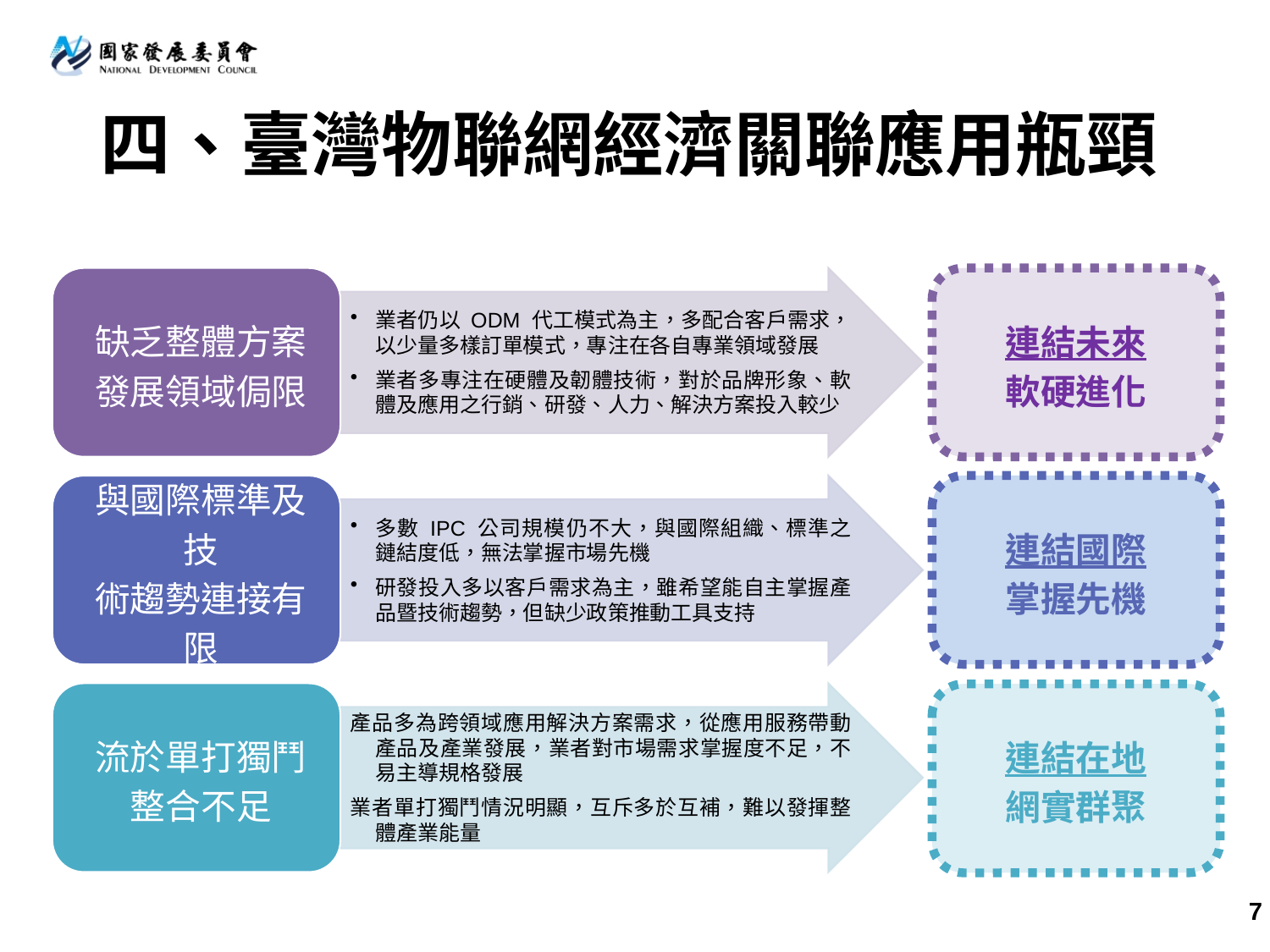

# 四、臺灣物聯網經濟關聯應用瓶頸
業者仍以 ODM 代工模式為主，多配合客戶需求，以少量多樣訂單模式，專注在各自專業領域發展
業者多專注在硬體及韌體技術，對於品牌形象、軟體及應用之行銷、研發、人力、解決方案投入較少
缺乏整體方案
發展領域侷限
多數 IPC 公司規模仍不大，與國際組織、標準之鏈結度低，無法掌握市場先機
研發投入多以客戶需求為主，雖希望能自主掌握產品暨技術趨勢，但缺少政策推動工具支持
與國際標準及技
術趨勢連接有限
產品多為跨領域應用解決方案需求，從應用服務帶動產品及產業發展，業者對市場需求掌握度不足，不易主導規格發展
業者單打獨鬥情況明顯，互斥多於互補，難以發揮整體產業能量
流於單打獨鬥
整合不足
連結未來
軟硬進化
連結國際
掌握先機
連結在地
網實群聚
7